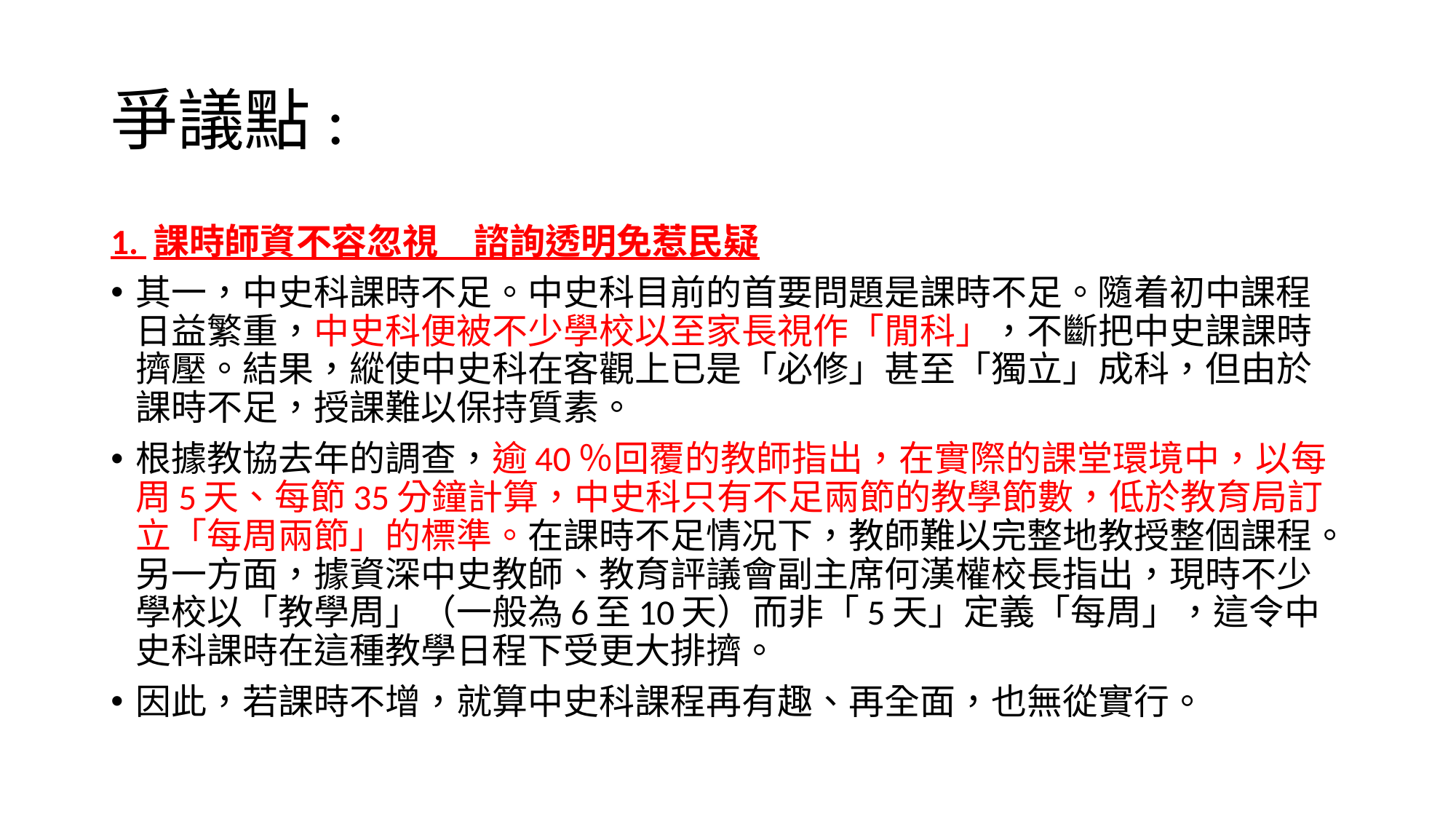

# 爭議點:
1. 課時師資不容忽視　諮詢透明免惹民疑
其一，中史科課時不足。中史科目前的首要問題是課時不足。隨着初中課程日益繁重，中史科便被不少學校以至家長視作「閒科」，不斷把中史課課時擠壓。結果，縱使中史科在客觀上已是「必修」甚至「獨立」成科，但由於課時不足，授課難以保持質素。
根據教協去年的調查，逾40％回覆的教師指出，在實際的課堂環境中，以每周5天、每節35分鐘計算，中史科只有不足兩節的教學節數，低於教育局訂立「每周兩節」的標準。在課時不足情况下，教師難以完整地教授整個課程。另一方面，據資深中史教師、教育評議會副主席何漢權校長指出，現時不少學校以「教學周」（一般為6至10天）而非「5天」定義「每周」，這令中史科課時在這種教學日程下受更大排擠。
因此，若課時不增，就算中史科課程再有趣、再全面，也無從實行。